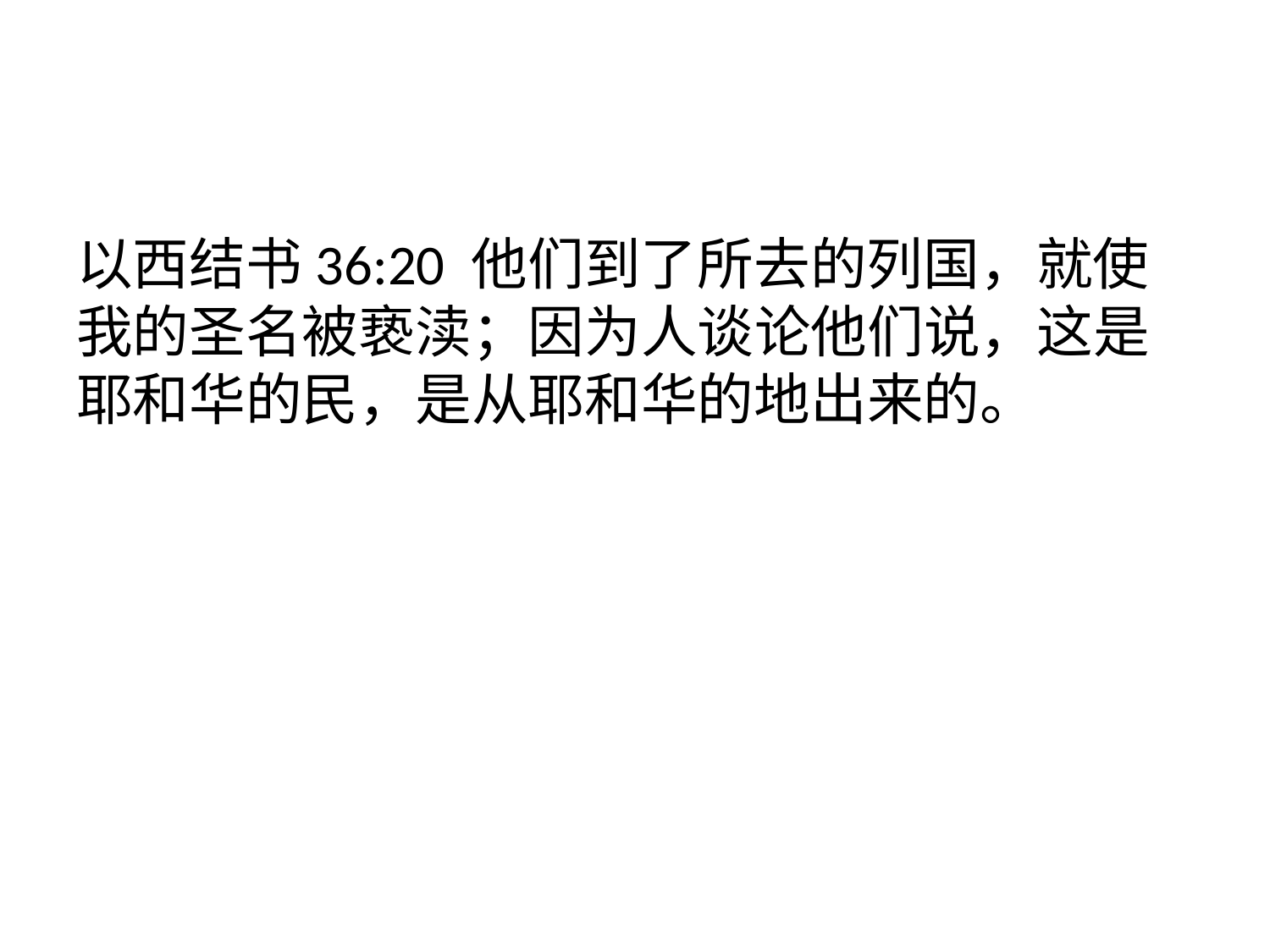

#
以西结书36:20 他们到了所去的列国，就使我的圣名被亵渎；因为人谈论他们说，这是耶和华的民，是从耶和华的地出来的。